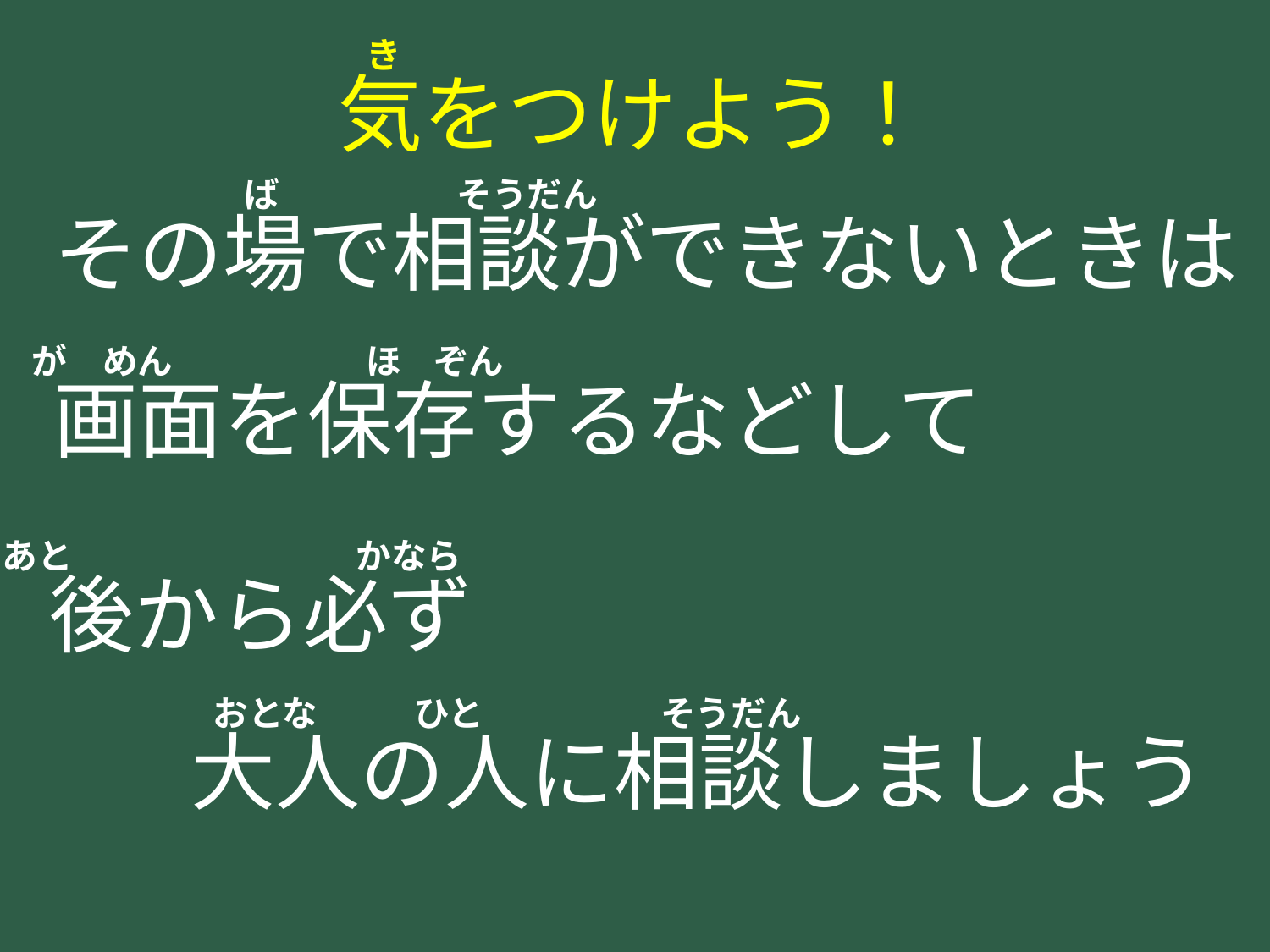

き
気をつけよう！
　　　　　　　  ば　　　　　そうだん
その場で相談ができないときは
が　めん　　　　　  ほ    ぞん
画面を保存するなどして
あと　　　　　　　　かなら
後から必ず
おとな
ひと　　　　　そうだん
大人の人に相談しましょう